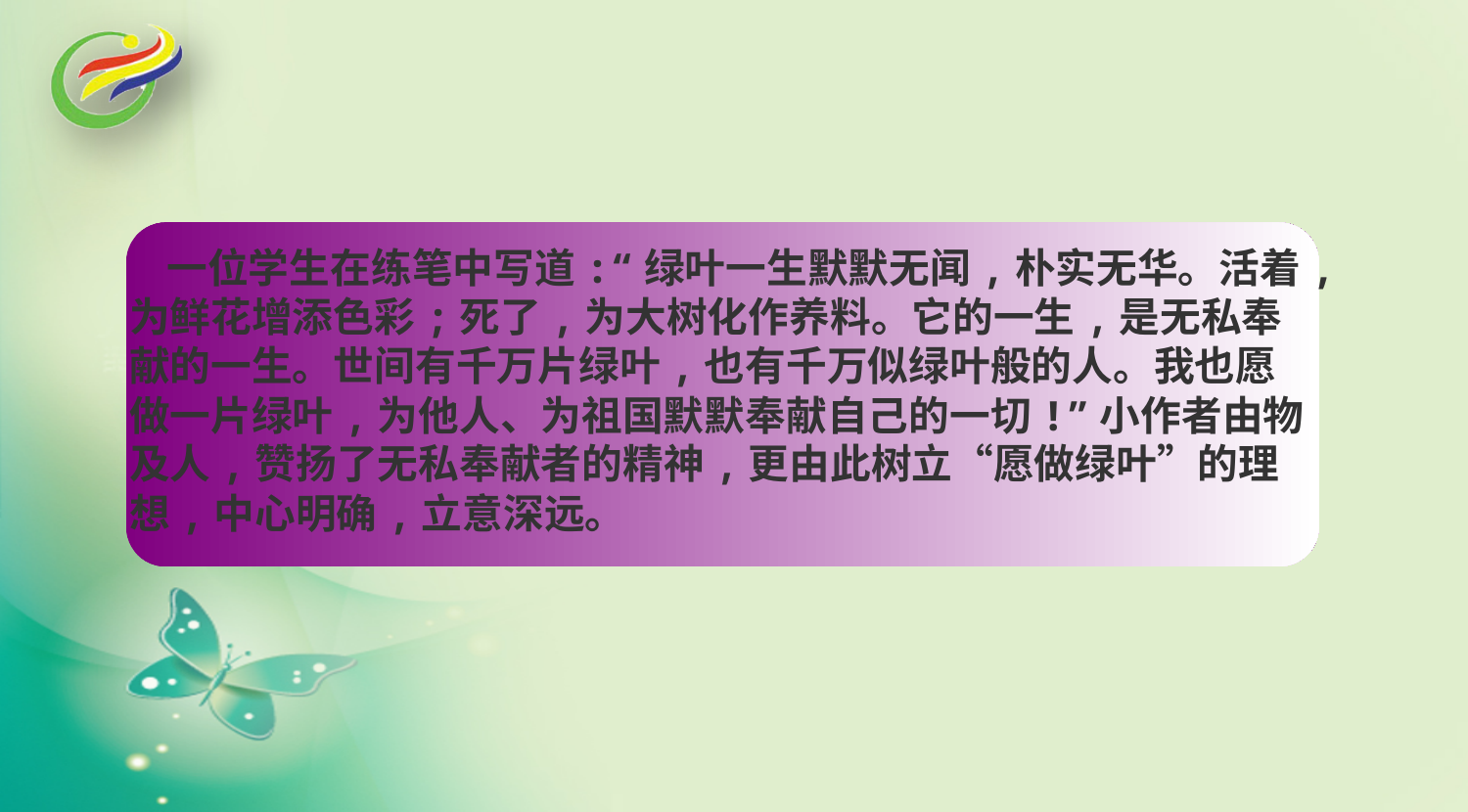

一位学生在练笔中写道:“绿叶一生默默无闻,朴实无华。活着,为鲜花增添色彩;死了,为大树化作养料。它的一生,是无私奉献的一生。世间有千万片绿叶,也有千万似绿叶般的人。我也愿做一片绿叶,为他人、为祖国默默奉献自己的一切!”小作者由物及人,赞扬了无私奉献者的精神,更由此树立“愿做绿叶”的理想,中心明确,立意深远。